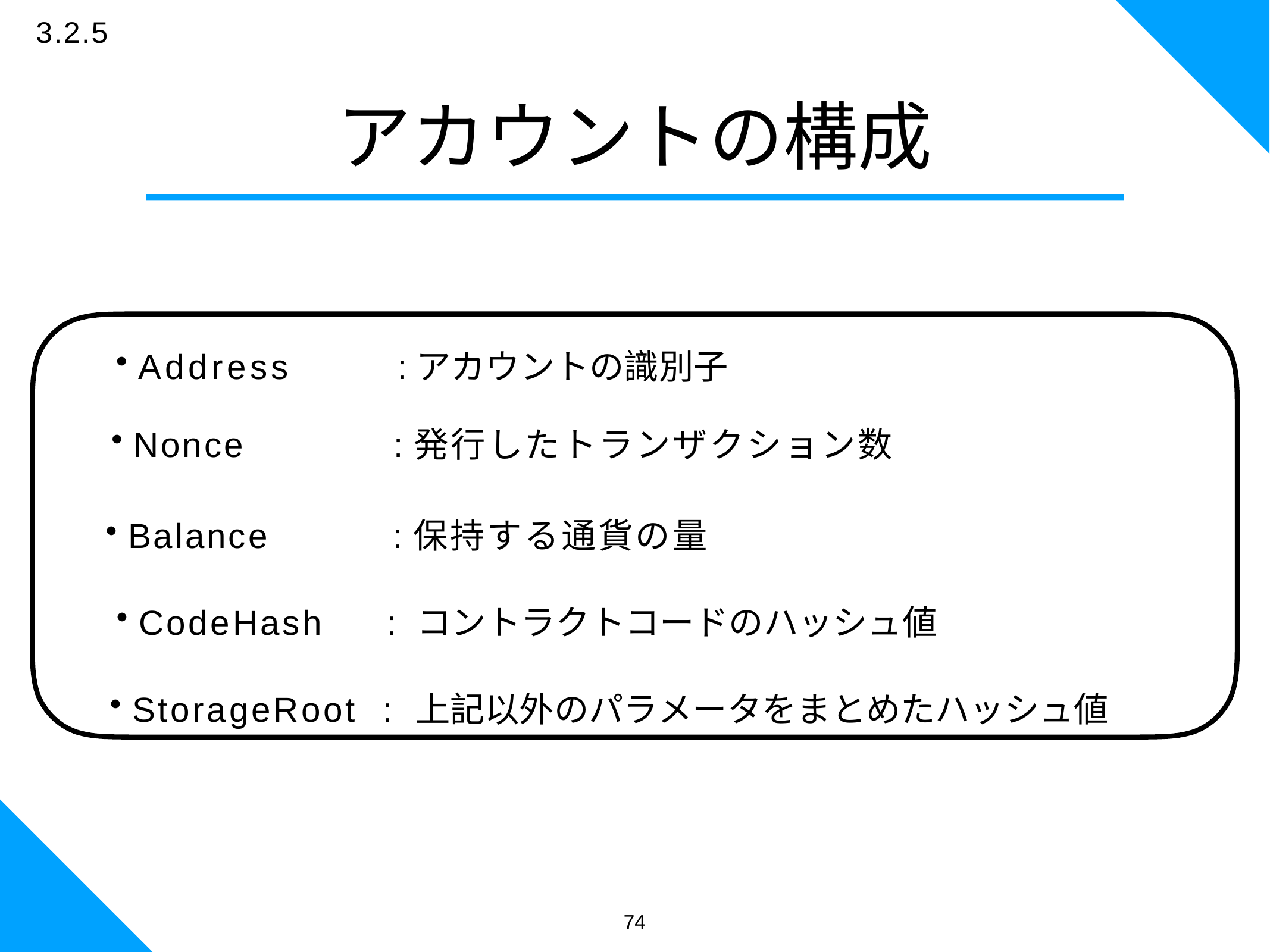

74
3.2.5
# アカウントの構成

Address　　 :アカウントの識別子
Nonce　　　  :発行したトランザクション数
Balance 　　  :保持する通貨の量
CodeHash     : コントラクトコードのハッシュ値
StorageRoot  : 上記以外のパラメータをまとめたハッシュ値